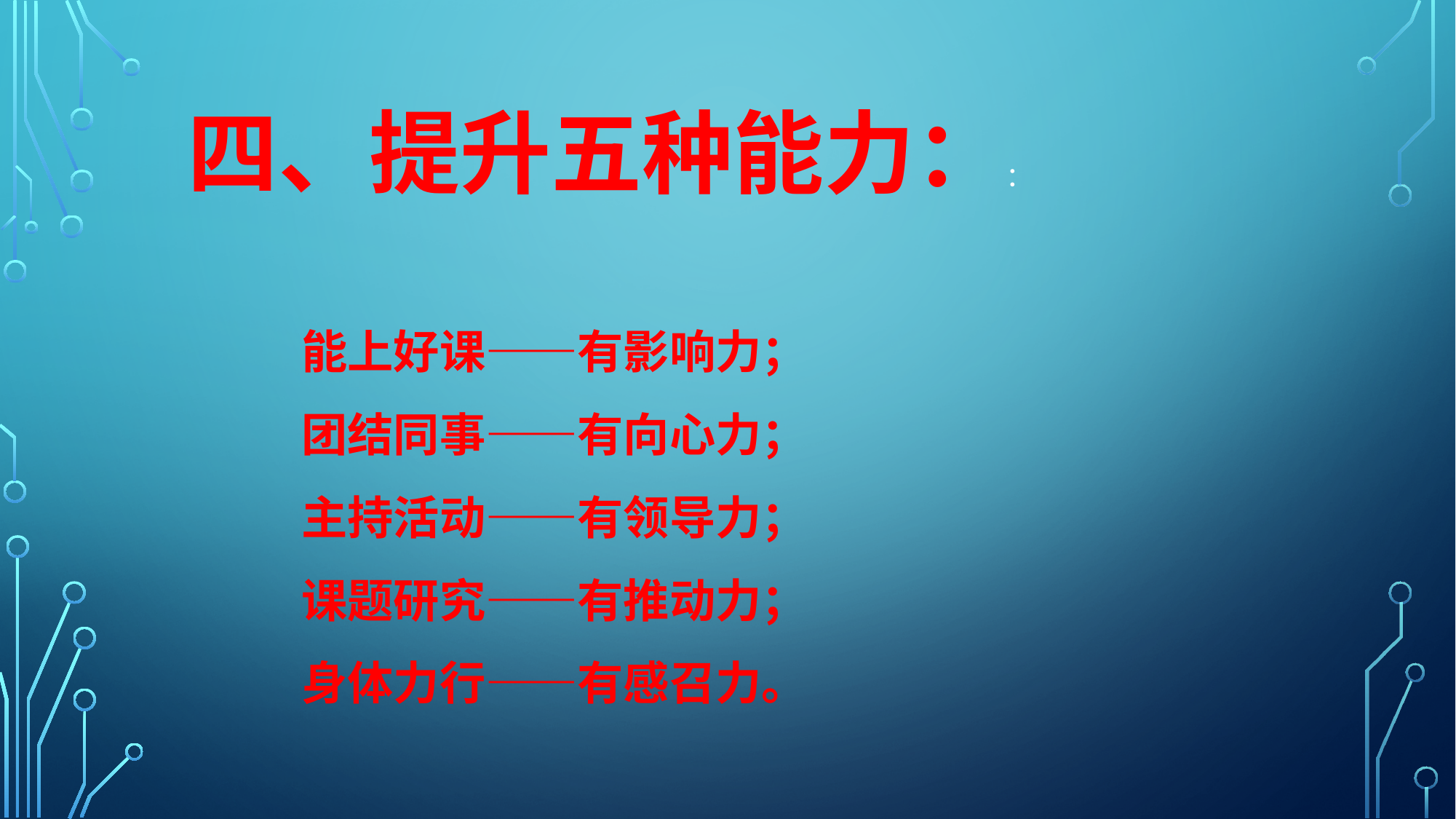

四、提升五种能力：：
# 能上好课——有影响力； 团结同事——有向心力； 主持活动——有领导力； 课题研究——有推动力； 身体力行——有感召力。